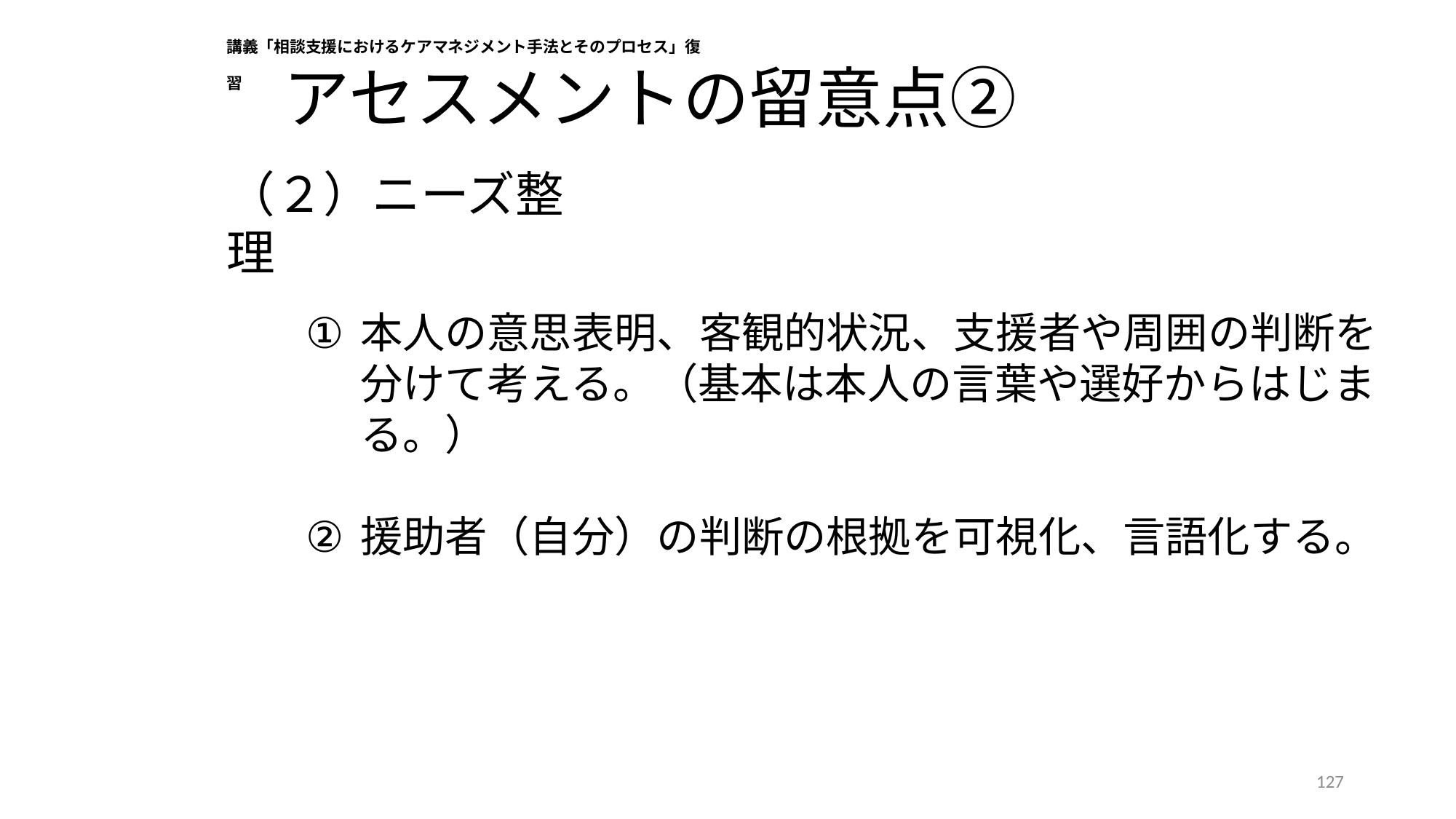

講義「相談支援におけるケアマネジメント手法とそのプロセス」復習
アセスメントの留意点②
（２）ニーズ整理

本人の意思表明、客観的状況、支援者や周囲の判断を分けて考える。（基本は本人の言葉や選好からはじまる。）

援助者（自分）の判断の根拠を可視化、言語化する。

127